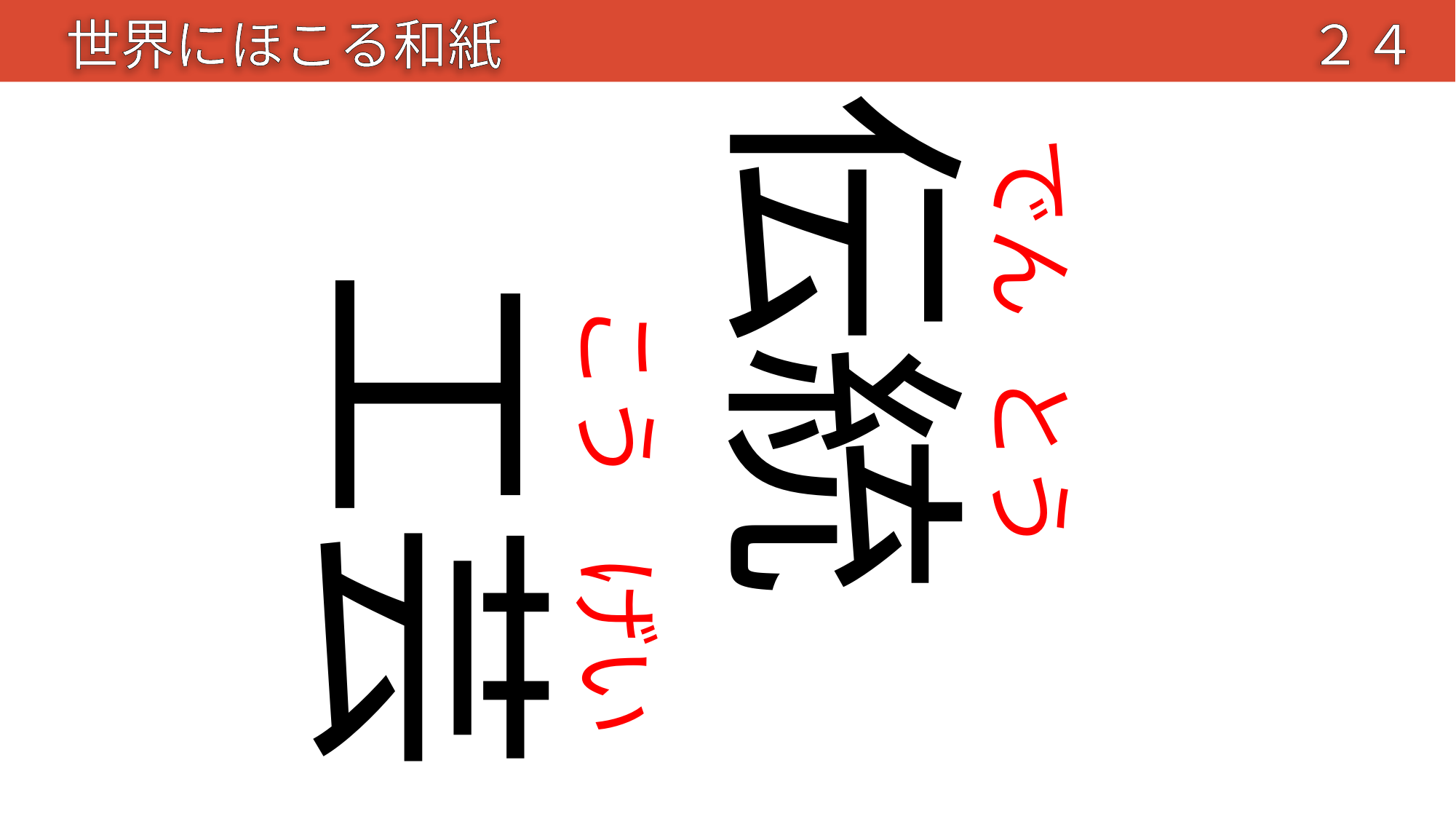

世界にほこる和紙
２４
伝統
でん
工芸
こう
とう
げい